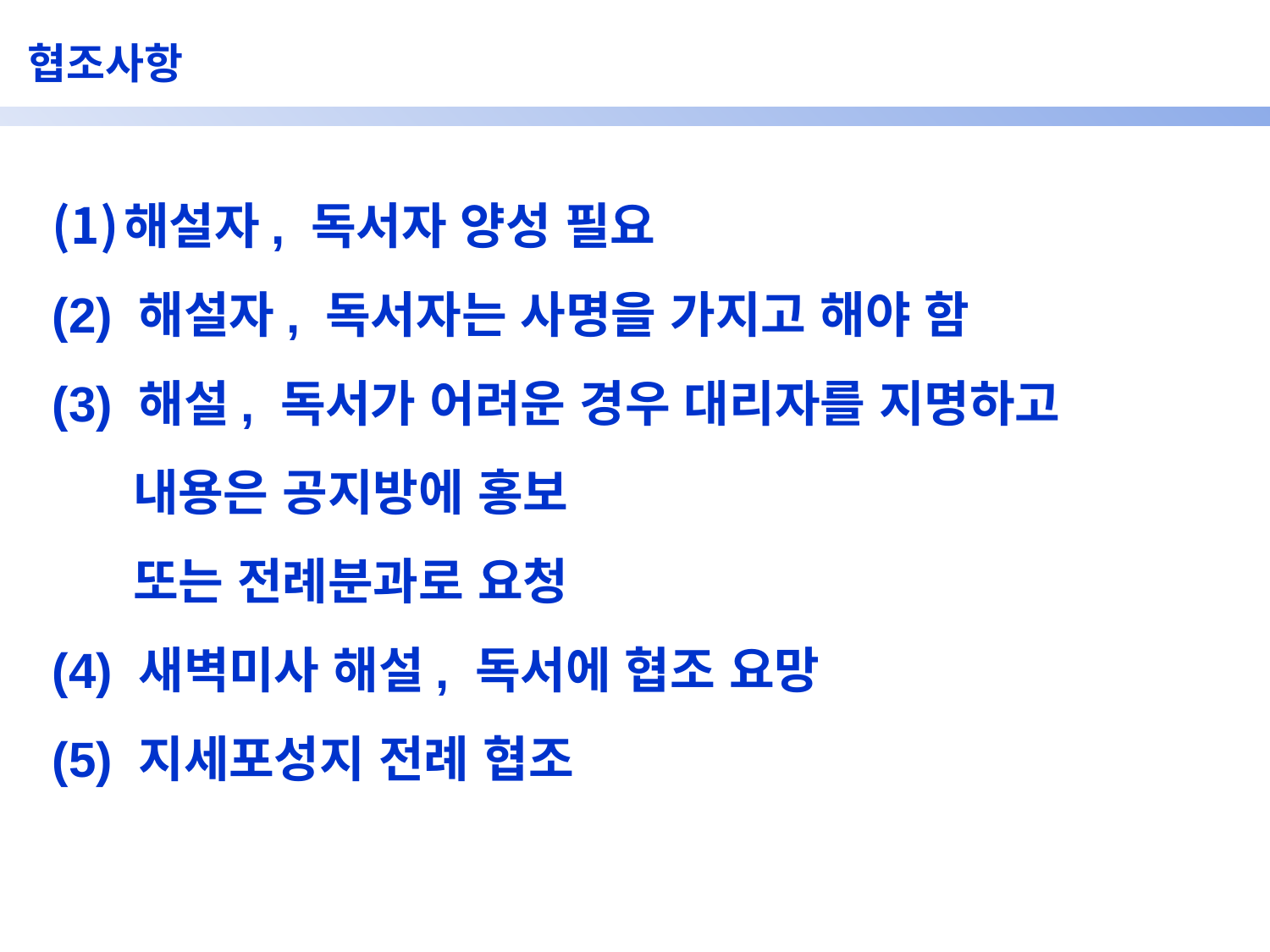

협조사항

해설자, 독서자 양성 필요
(2) 해설자, 독서자는 사명을 가지고 해야 함
(3) 해설, 독서가 어려운 경우 대리자를 지명하고
     내용은 공지방에 홍보
     또는 전례분과로 요청
(4) 새벽미사 해설, 독서에 협조 요망
(5) 지세포성지 전례 협조